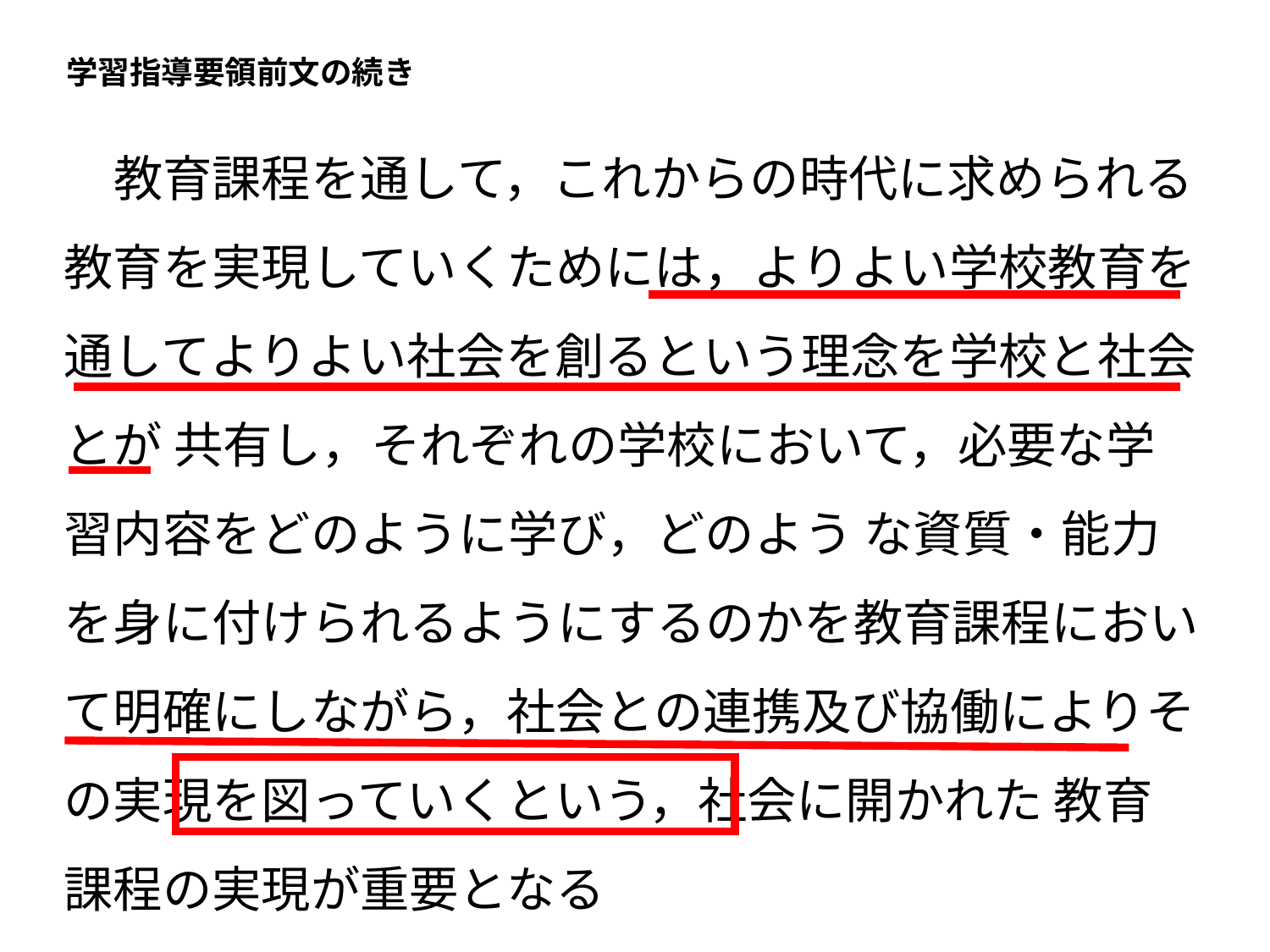

学習指導要領前文の続き
　教育課程を通して，これからの時代に求められる教育を実現していくためには，よりよい学校教育を通してよりよい社会を創るという理念を学校と社会とが 共有し，それぞれの学校において，必要な学習内容をどのように学び，どのよう な資質・能力を身に付けられるようにするのかを教育課程において明確にしながら，社会との連携及び協働によりその実現を図っていくという，社会に開かれた 教育課程の実現が重要となる